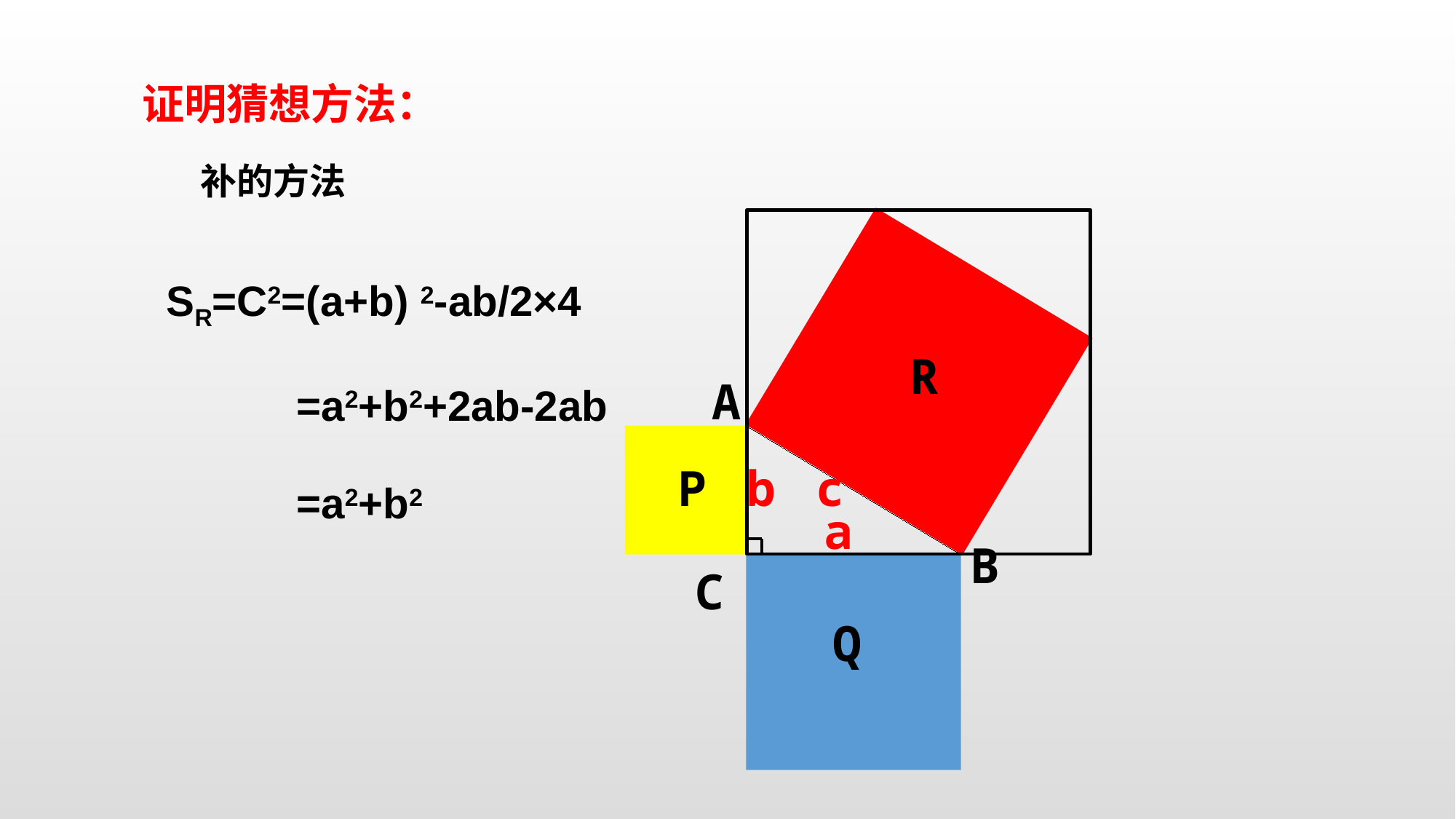

证明猜想方法：
补的方法

SR=C2=(a+b) 2-ab/2×4
           =a2+b2+2ab-2ab
           =a2+b2

R
A
c
P
b
a
B
C
Q